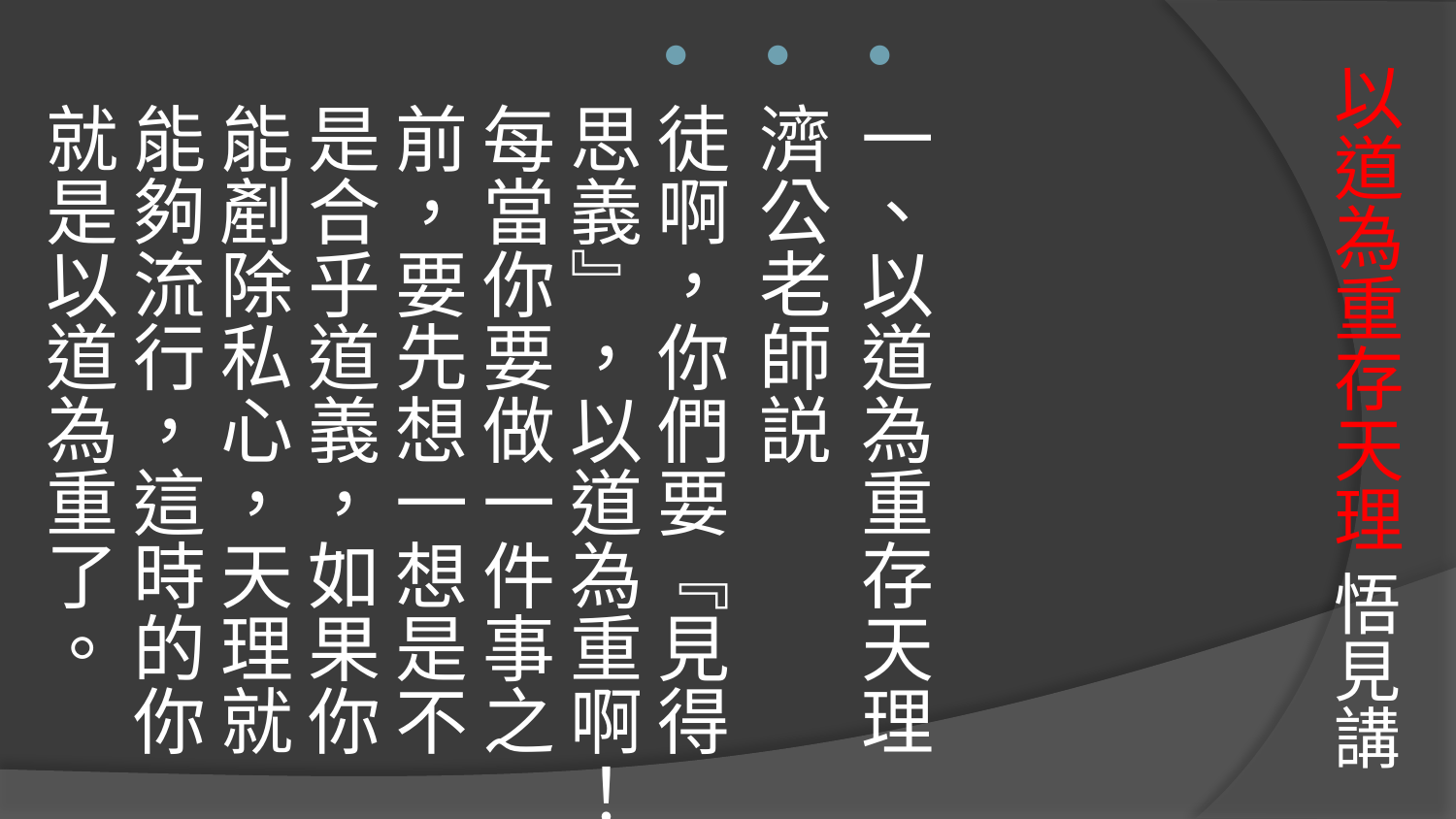

一、以道為重存天理
濟公老師説
徒啊，你們要『見得思義』，以道為重啊！每當你要做一件事之前，要先想一想是不是合乎道義，如果你能剷除私心，天理就能夠流行，這時的你就是以道為重了。
# 以道為重存天理 悟見講